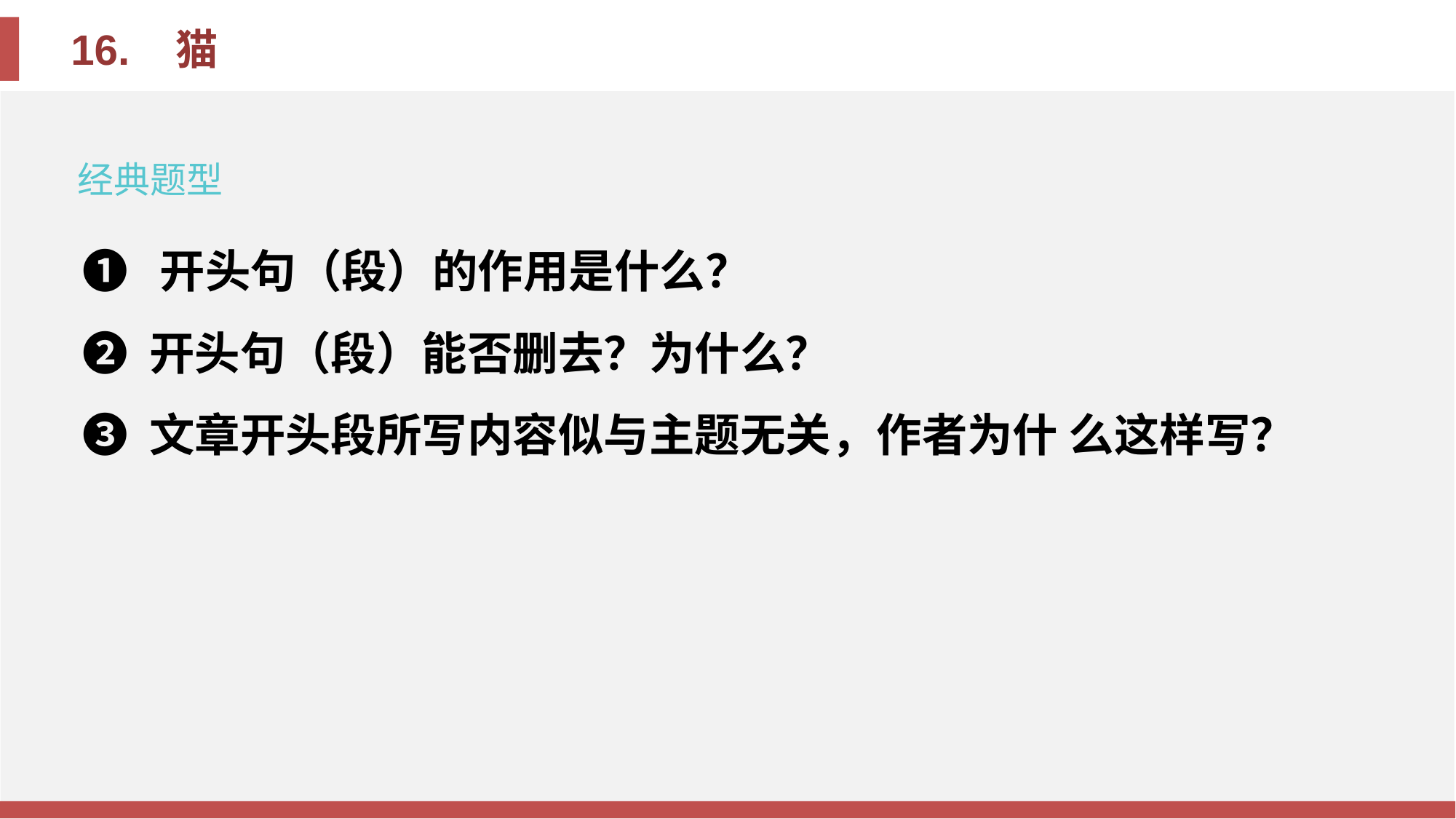

经典题型
❶  开头句（段）的作用是什么？
❷ 开头句（段）能否删去？为什么？
❸ 文章开头段所写内容似与主题无关，作者为什 么这样写？